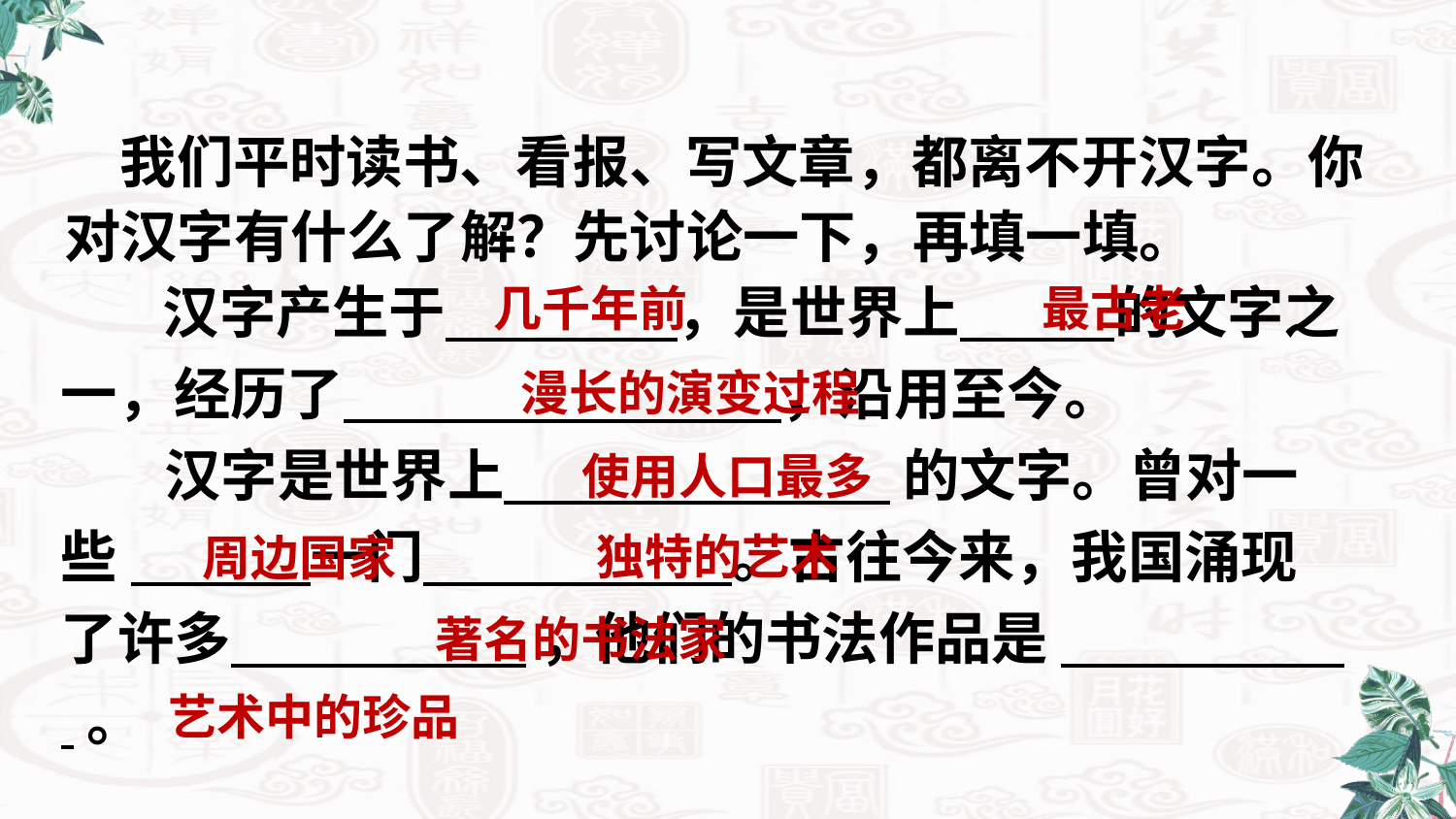

我们平时读书、看报、写文章，都离不开汉字。你对汉字有什么了解？先讨论一下，再填一填。
          汉字产生于                  ，是世界上            的文字之一，经历了                                  ，沿用至今。
       汉字是世界上                               的文字。曾对一些               一门                        。古往今来，我国涌现了许多                        ，他们的书法作品是                          。
几千年前
最古老
漫长的演变过程
使用人口最多
独特的艺术
周边国家
著名的书法家
艺术中的珍品